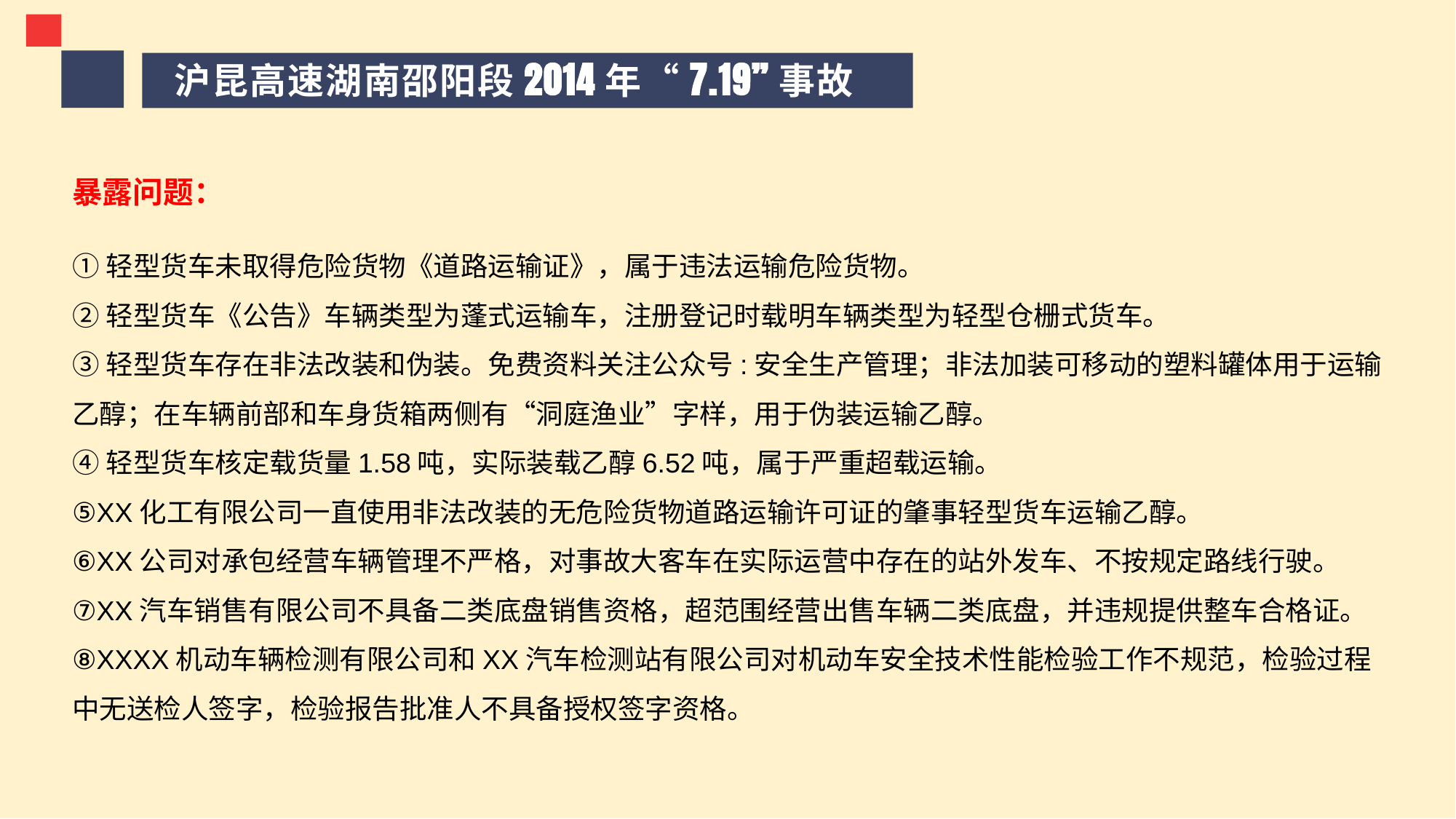

沪昆高速湖南邵阳段2014年“7.19”事故
暴露问题：
①轻型货车未取得危险货物《道路运输证》，属于违法运输危险货物。
②轻型货车《公告》车辆类型为蓬式运输车，注册登记时载明车辆类型为轻型仓栅式货车。
③轻型货车存在非法改装和伪装。免费资料关注公众号:安全生产管理；非法加装可移动的塑料罐体用于运输乙醇；在车辆前部和车身货箱两侧有“洞庭渔业”字样，用于伪装运输乙醇。
④轻型货车核定载货量1.58吨，实际装载乙醇6.52吨，属于严重超载运输。
⑤XX化工有限公司一直使用非法改装的无危险货物道路运输许可证的肇事轻型货车运输乙醇。
⑥XX公司对承包经营车辆管理不严格，对事故大客车在实际运营中存在的站外发车、不按规定路线行驶。
⑦XX汽车销售有限公司不具备二类底盘销售资格，超范围经营出售车辆二类底盘，并违规提供整车合格证。
⑧XXXX机动车辆检测有限公司和XX汽车检测站有限公司对机动车安全技术性能检验工作不规范，检验过程中无送检人签字，检验报告批准人不具备授权签字资格。